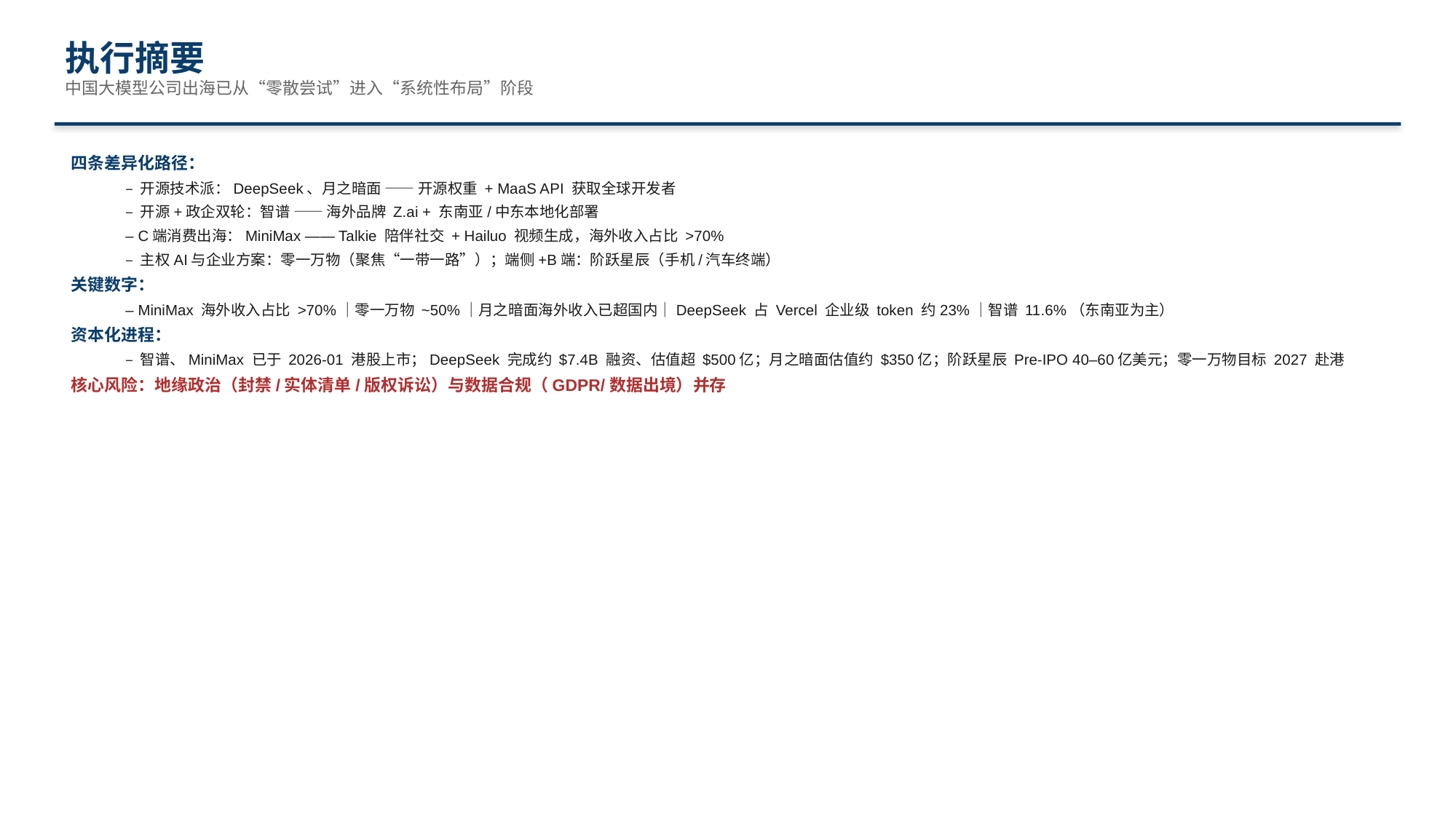

执行摘要
中国大模型公司出海已从“零散尝试”进入“系统性布局”阶段

四条差异化路径：
– 开源技术派：DeepSeek、月之暗面 —— 开源权重 + MaaS API 获取全球开发者
– 开源+政企双轮：智谱 —— 海外品牌 Z.ai + 东南亚/中东本地化部署
– C端消费出海：MiniMax —— Talkie 陪伴社交 + Hailuo 视频生成，海外收入占比 >70%
– 主权AI与企业方案：零一万物（聚焦“一带一路”）；端侧+B端：阶跃星辰（手机/汽车终端）
关键数字：
– MiniMax 海外收入占比 >70%｜零一万物 ~50%｜月之暗面海外收入已超国内｜DeepSeek 占 Vercel 企业级 token 约23%｜智谱 11.6%（东南亚为主）
资本化进程：
– 智谱、MiniMax 已于 2026-01 港股上市；DeepSeek 完成约 $7.4B 融资、估值超 $500亿；月之暗面估值约 $350亿；阶跃星辰 Pre-IPO 40–60亿美元；零一万物目标 2027 赴港
核心风险：地缘政治（封禁/实体清单/版权诉讼）与数据合规（GDPR/数据出境）并存